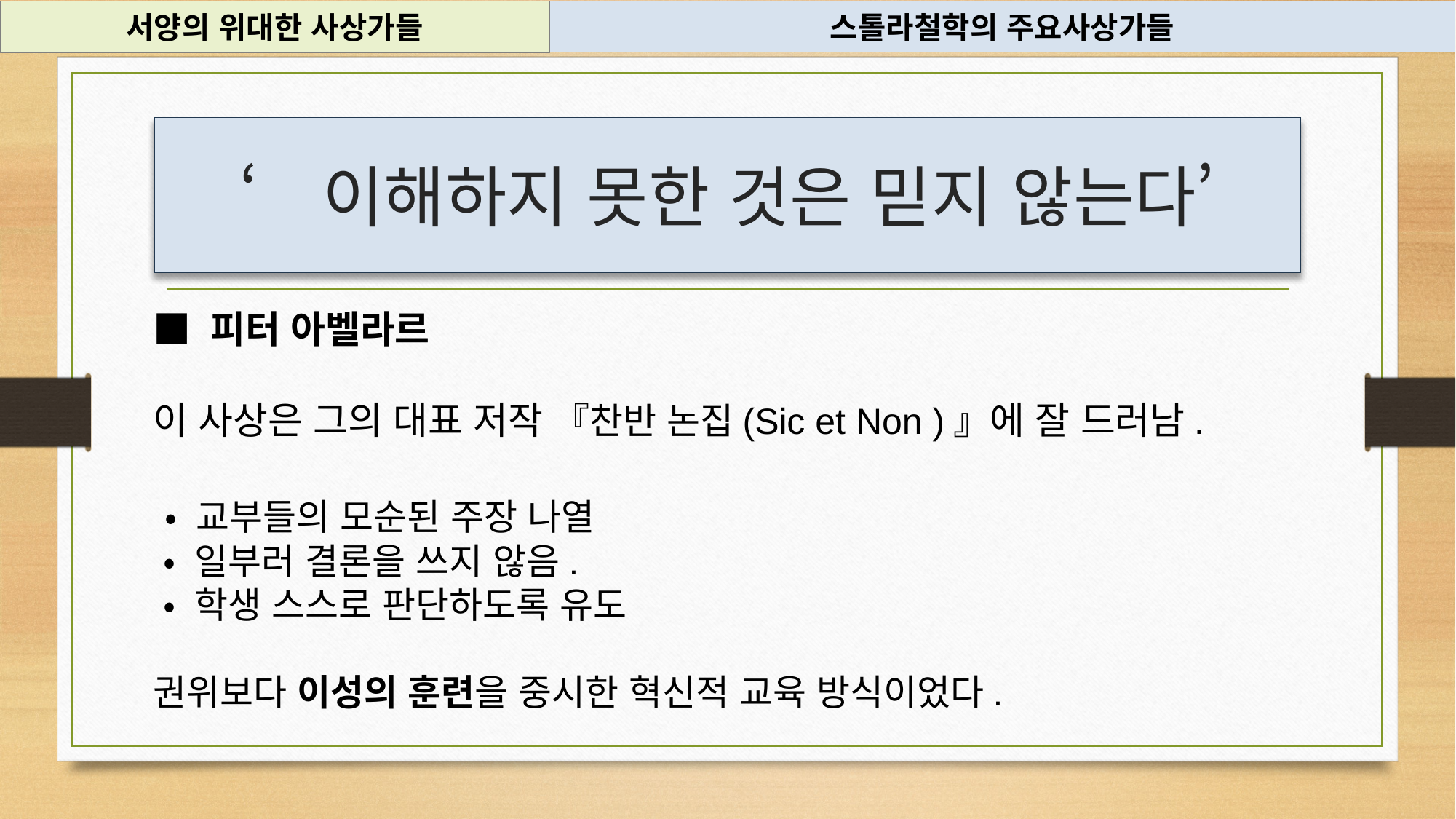

서양의 위대한 사상가들
스톨라철학의 주요사상가들
‘이해하지 못한 것은 믿지 않는다’
#
■ 피터 아벨라르

이 사상은 그의 대표 저작 『찬반 논집(Sic et Non )』에 잘 드러남.

 • 교부들의 모순된 주장 나열
 • 일부러 결론을 쓰지 않음.
 • 학생 스스로 판단하도록 유도

권위보다 이성의 훈련을 중시한 혁신적 교육 방식이었다.